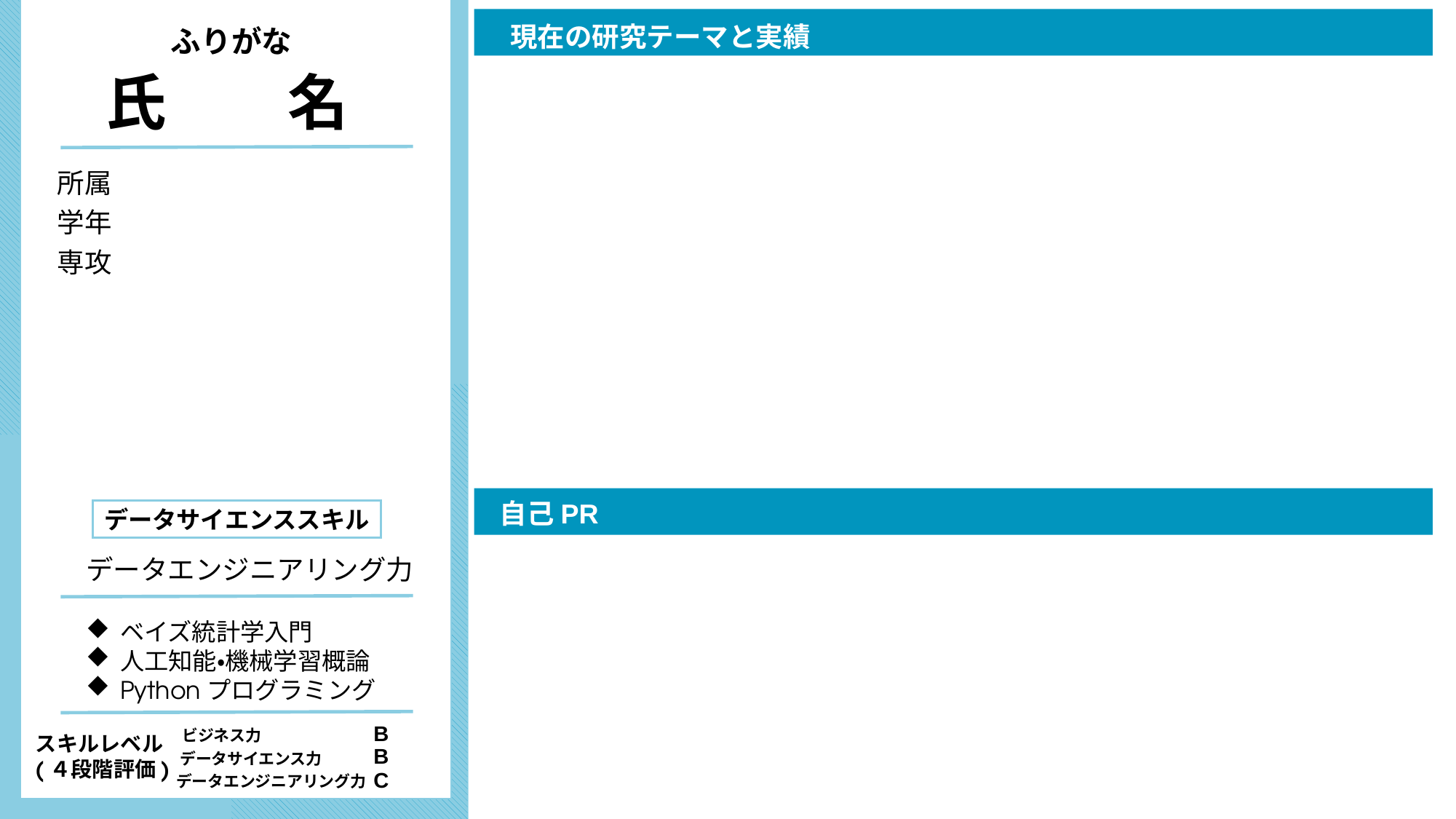

所属　江戸幕府　D1

現在の研究テーマと実績
ふりがな
氏　　名
所属
学年
専攻

自己PR
データサイエンススキル
データエンジニアリング力
ベイズ統計学入門
人工知能・機械学習概論
Pythonプログラミング
B
ビジネス力
データサイエンス力
データエンジニアリング力
スキルレベル
(４段階評価)
B
C